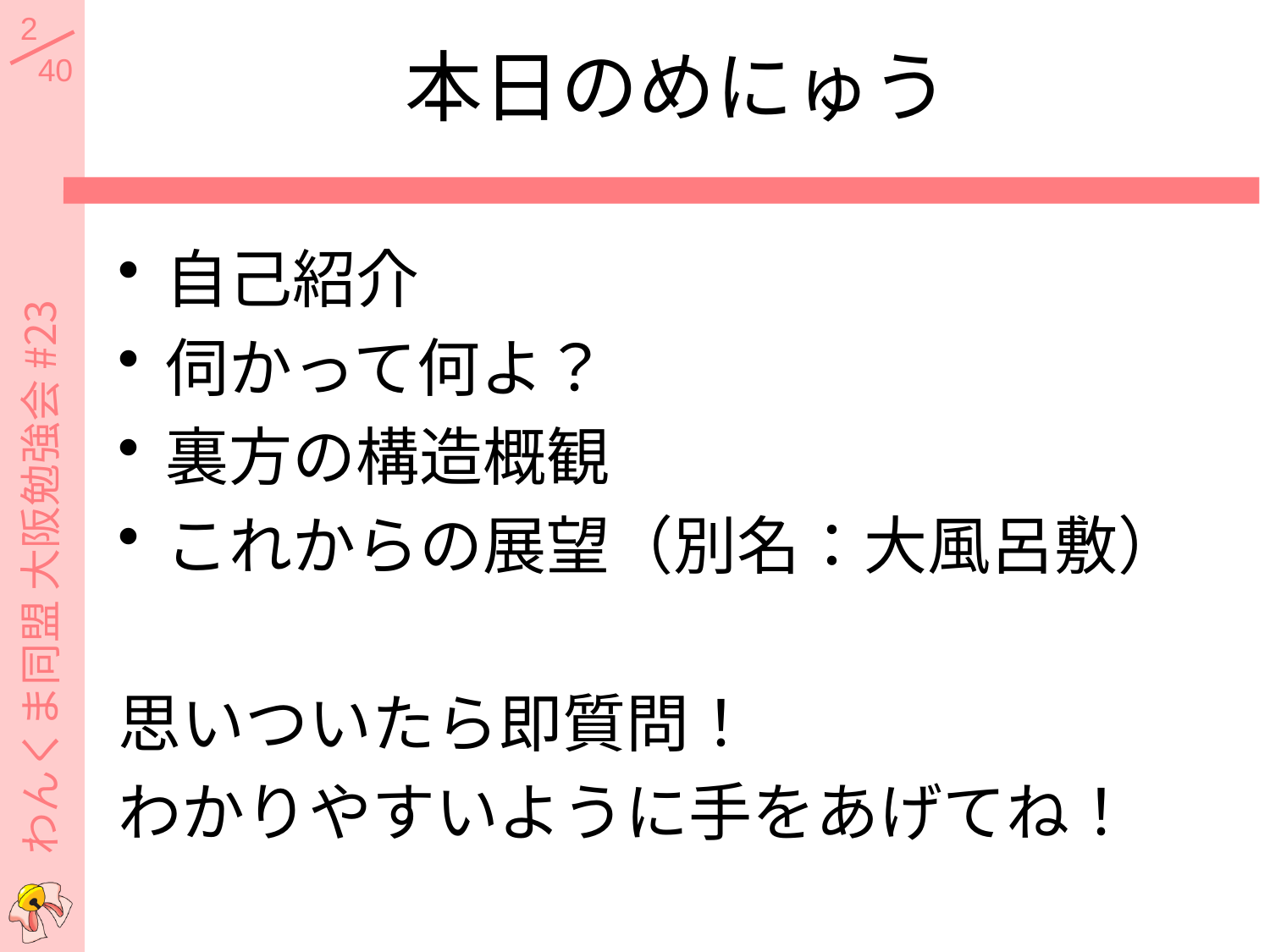

# 本日のめにゅう
自己紹介
伺かって何よ？
裏方の構造概観
これからの展望（別名：大風呂敷）

思いついたら即質問！
わかりやすいように手をあげてね！
わんくま同盟 大阪勉強会 #23